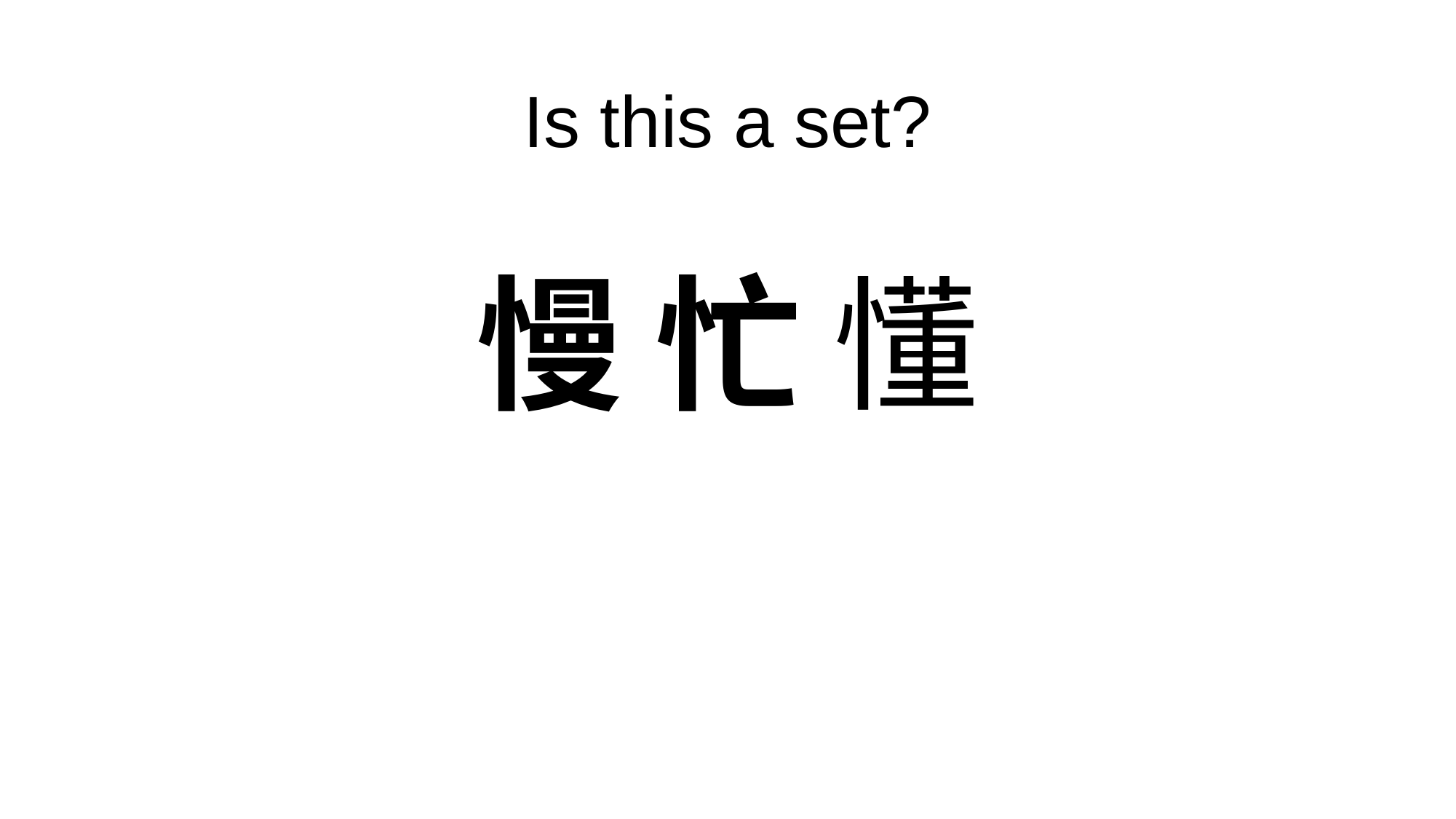

# Is this a set? 慢 忙 懂